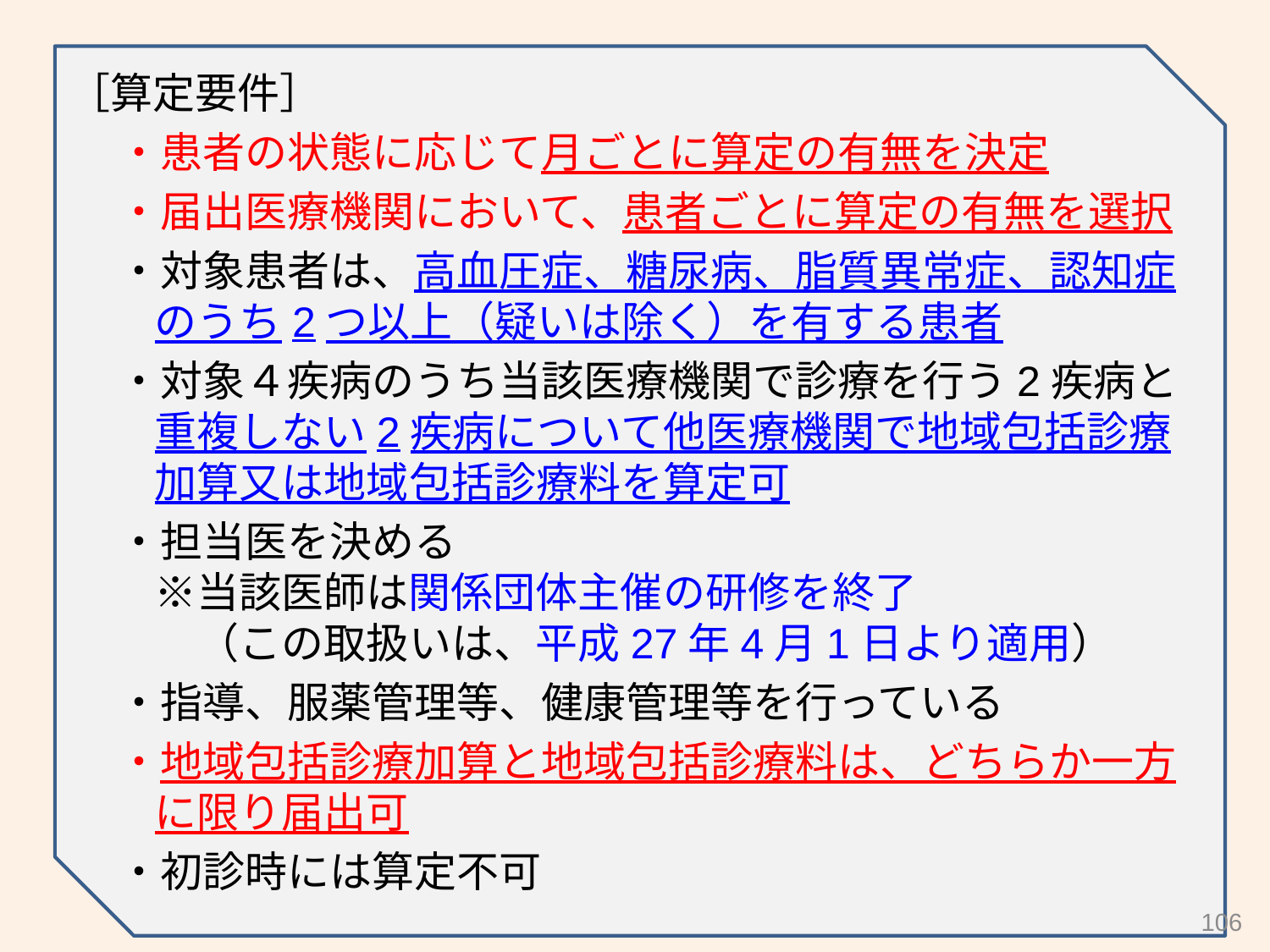

［算定要件］
・患者の状態に応じて月ごとに算定の有無を決定
・届出医療機関において、患者ごとに算定の有無を選択
・対象患者は、高血圧症、糖尿病、脂質異常症、認知症のうち2つ以上（疑いは除く）を有する患者
・対象４疾病のうち当該医療機関で診療を行う2疾病と重複しない2疾病について他医療機関で地域包括診療加算又は地域包括診療料を算定可
・担当医を決める
※当該医師は関係団体主催の研修を終了
　（この取扱いは、平成27年4月1日より適用）
・指導、服薬管理等、健康管理等を行っている
・地域包括診療加算と地域包括診療料は、どちらか一方に限り届出可
・初診時には算定不可

106